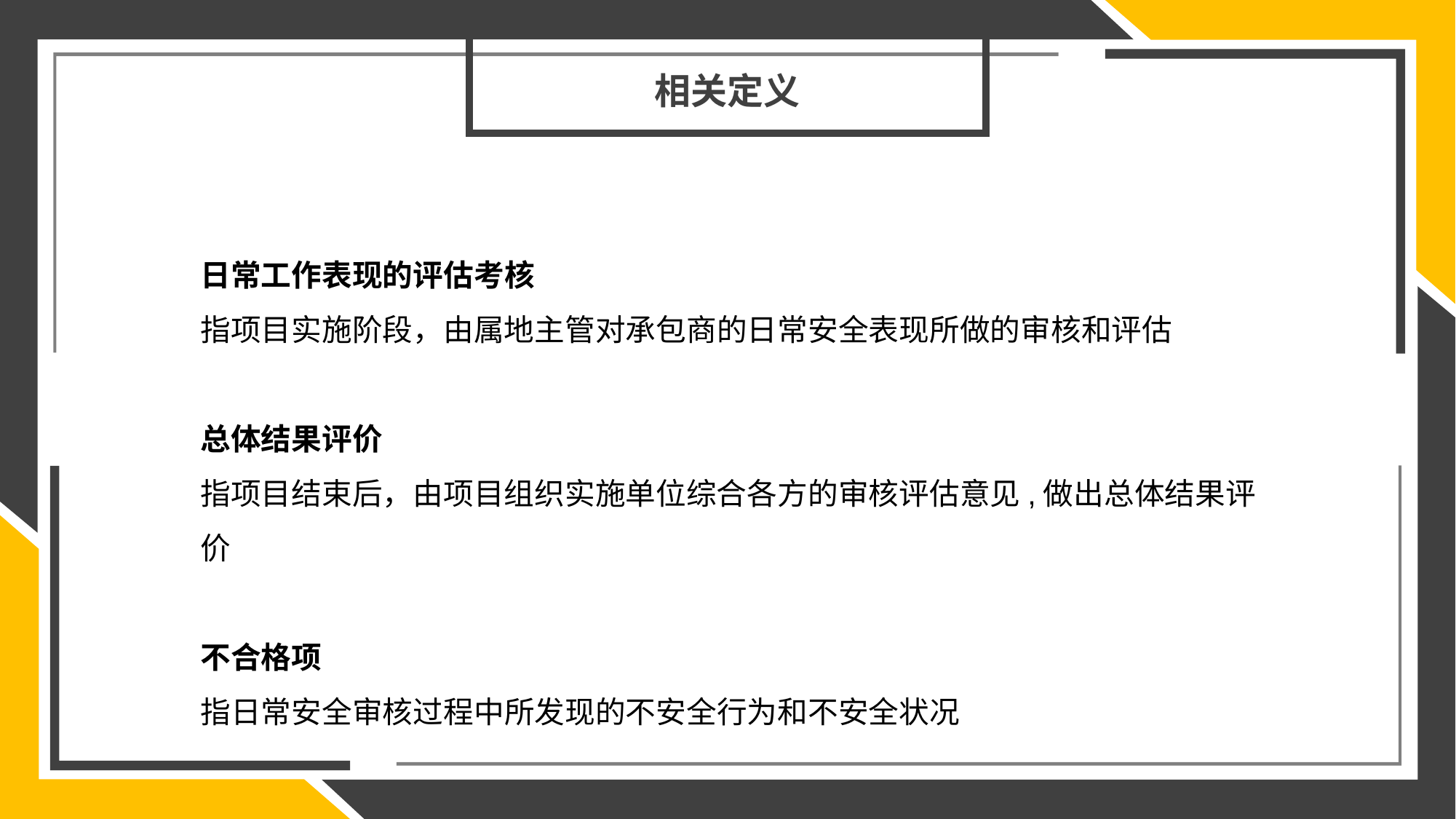

相关定义
日常工作表现的评估考核
指项目实施阶段，由属地主管对承包商的日常安全表现所做的审核和评估

总体结果评价
指项目结束后，由项目组织实施单位综合各方的审核评估意见,做出总体结果评价

不合格项
指日常安全审核过程中所发现的不安全行为和不安全状况